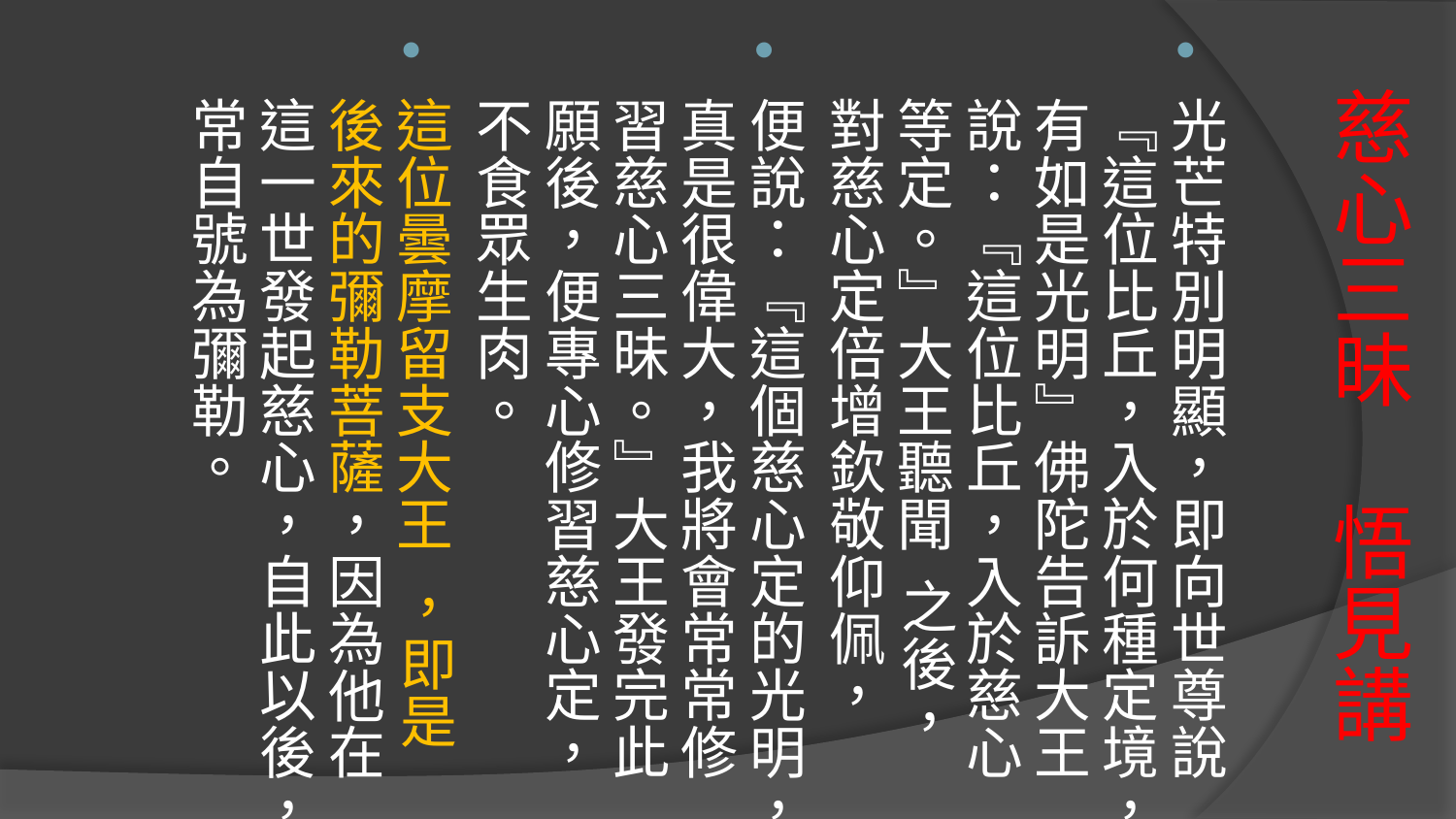

光芒特別明顯，即向世尊說『這位比丘，入於何種定境，有如是光明』佛陀告訴大王說：『這位比丘，入於慈心等定。』大王聽聞  之後，對慈心定倍增欽敬仰佩，
便說：『這個慈心定的光明，真是很偉大，我將會常常修習慈心三昧。』大王發完此願後，便專心修習慈心定，不食眾生肉。
這位曇摩留支大王  ，即是後來的彌勒菩薩，因為他在這一世發起慈心，自此以後，常自號為彌勒。

# 慈心三昧     悟見講